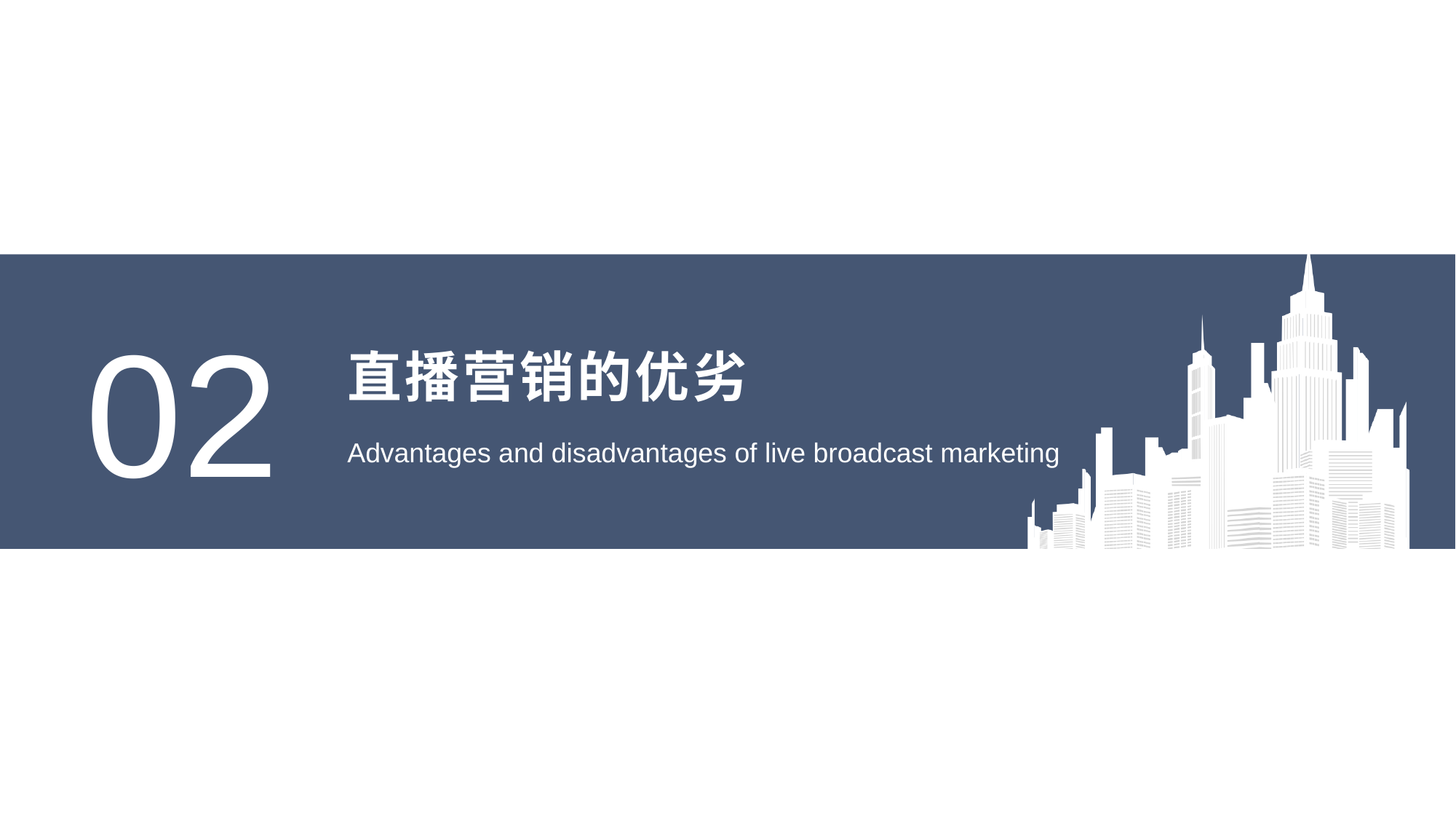

02
# 直播营销的优劣
Advantages and disadvantages of live broadcast marketing